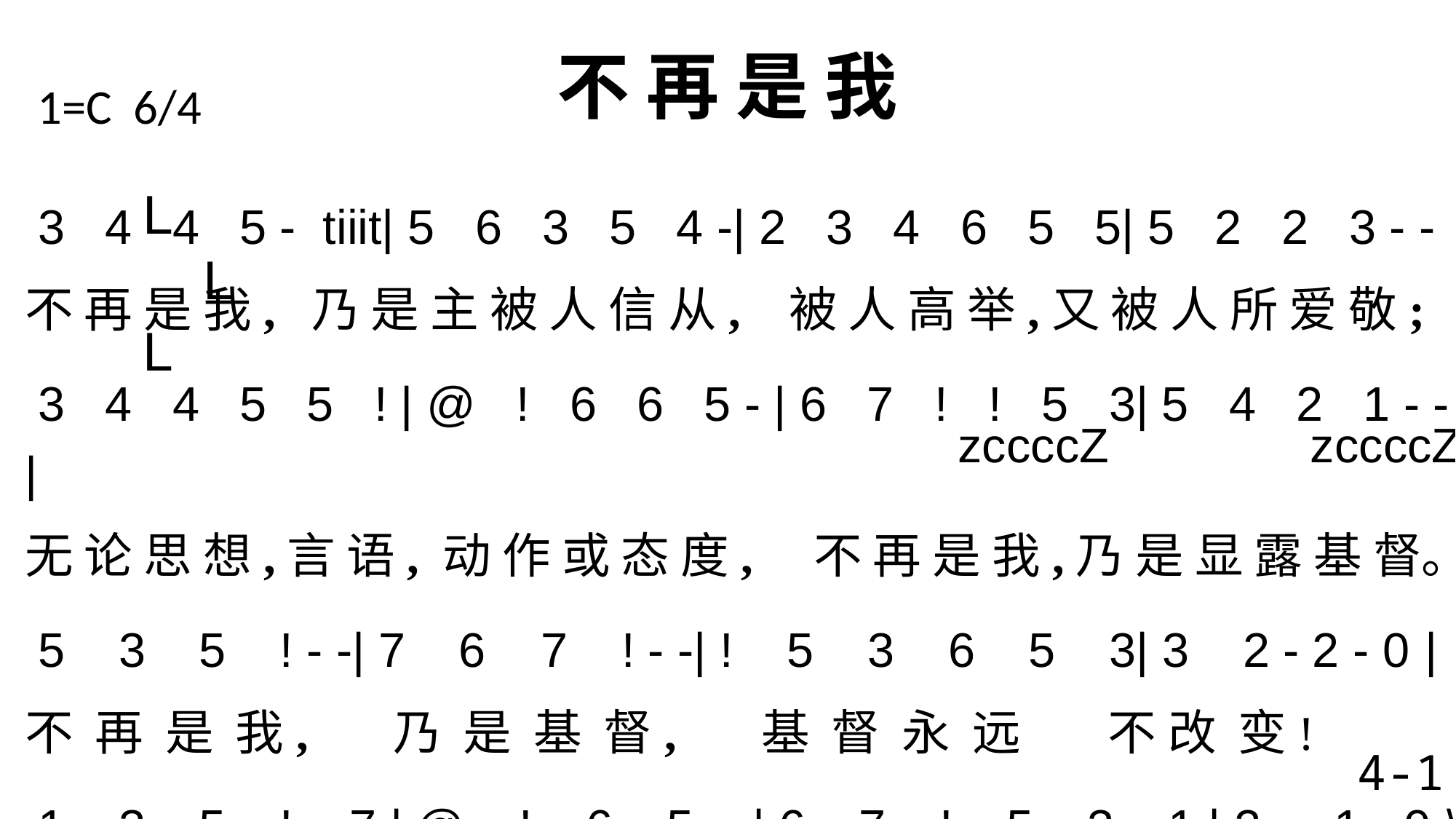

# 不 再 是 我
1=C  6/4
 3   4   4   5 -  tiiit| 5   6   3   5   4 -| 2   3   4   6   5   5| 5   2   2   3 - - |
不 再 是 我,  乃 是 主 被 人 信 从,   被 人 高 举,又 被 人 所 爱 敬;
 3   4   4   5   5   ! | @   !   6   6   5 - | 6   7   !   !   5   3| 5   4   2   1 - - |
无 论 思 想,言 语, 动 作 或 态 度,    不 再 是 我,乃 是 显 露 基 督。
 5    3    5    ! - -| 7    6    7    ! - -| !    5    3    6    5    3| 3    2 - 2 - 0 |
不  再  是  我,      乃  是  基  督,      基  督  永  远        不 改  变!
 1    3    5    ! -  7 | @    !    6    5 - -| 6    7    !    5    3    1 | 2 - - 1 - 0 \
在  荣  耀  中,  基  督  是  中  枢,      基  督  王  位  永  存  不     变。
L                                                                               L
L
  zccccZ               zccccZ
4-1